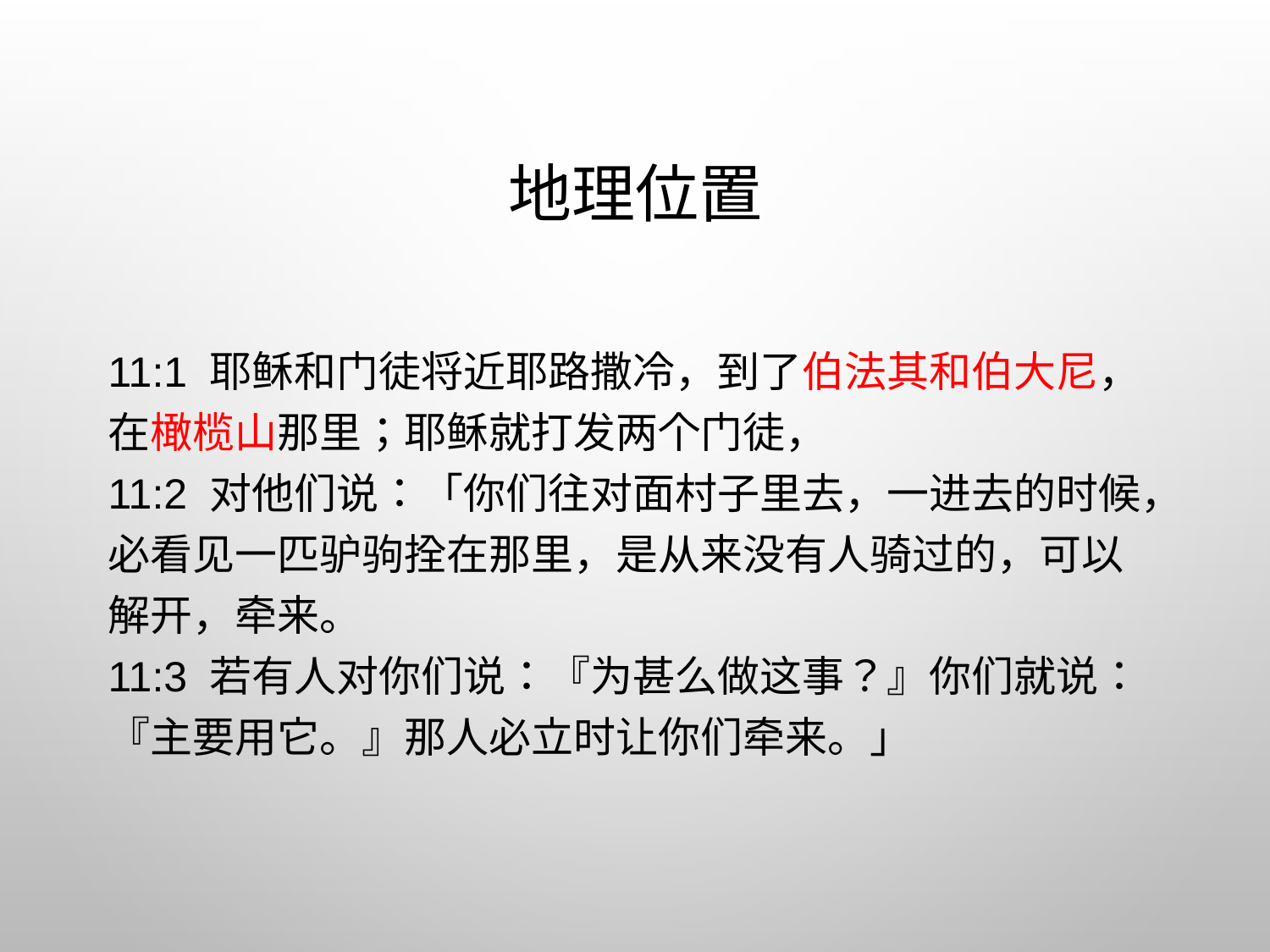

# 地理位置
11:1 耶稣和门徒将近耶路撒冷，到了伯法其和伯大尼，在橄榄山那里；耶稣就打发两个门徒，
11:2 对他们说：「你们往对面村子里去，一进去的时候，必看见一匹驴驹拴在那里，是从来没有人骑过的，可以解开，牵来。
11:3 若有人对你们说：『为甚么做这事？』你们就说：『主要用它。』那人必立时让你们牵来。」